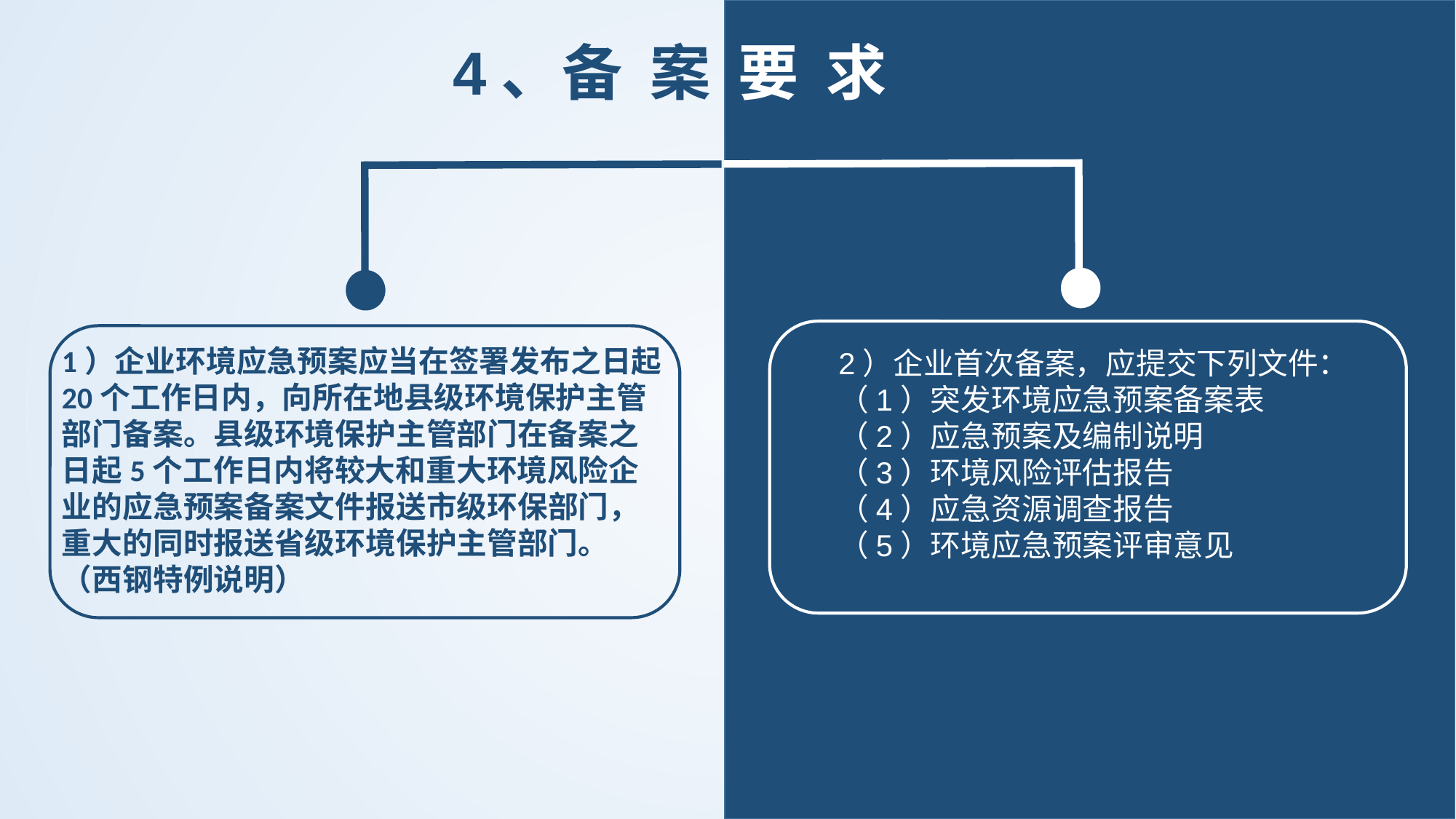

4、备  案  要  求

1）企业环境应急预案应当在签署发布之日起20个工作日内，向所在地县级环境保护主管部门备案。县级环境保护主管部门在备案之日起5个工作日内将较大和重大环境风险企业的应急预案备案文件报送市级环保部门，重大的同时报送省级环境保护主管部门。（西钢特例说明）
2）企业首次备案，应提交下列文件：
（1）突发环境应急预案备案表
（2）应急预案及编制说明
（3）环境风险评估报告
（4）应急资源调查报告
（5）环境应急预案评审意见